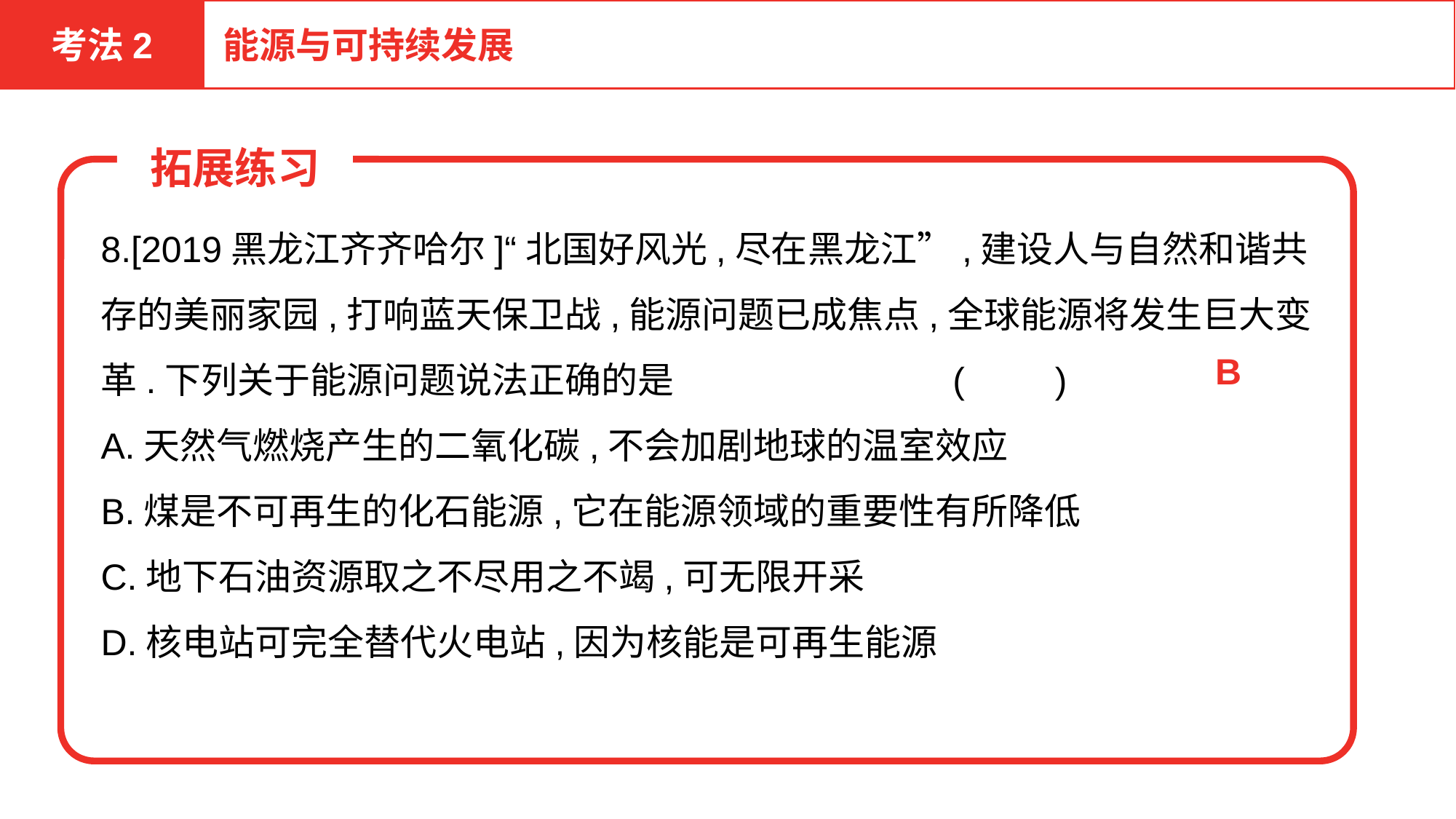

考法2
能源与可持续发展
拓展练习

8.[2019黑龙江齐齐哈尔]“北国好风光,尽在黑龙江”,建设人与自然和谐共存的美丽家园,打响蓝天保卫战,能源问题已成焦点,全球能源将发生巨大变革.下列关于能源问题说法正确的是	                       (　　)
A.天然气燃烧产生的二氧化碳,不会加剧地球的温室效应
B.煤是不可再生的化石能源,它在能源领域的重要性有所降低
C.地下石油资源取之不尽用之不竭,可无限开采
D.核电站可完全替代火电站,因为核能是可再生能源
B